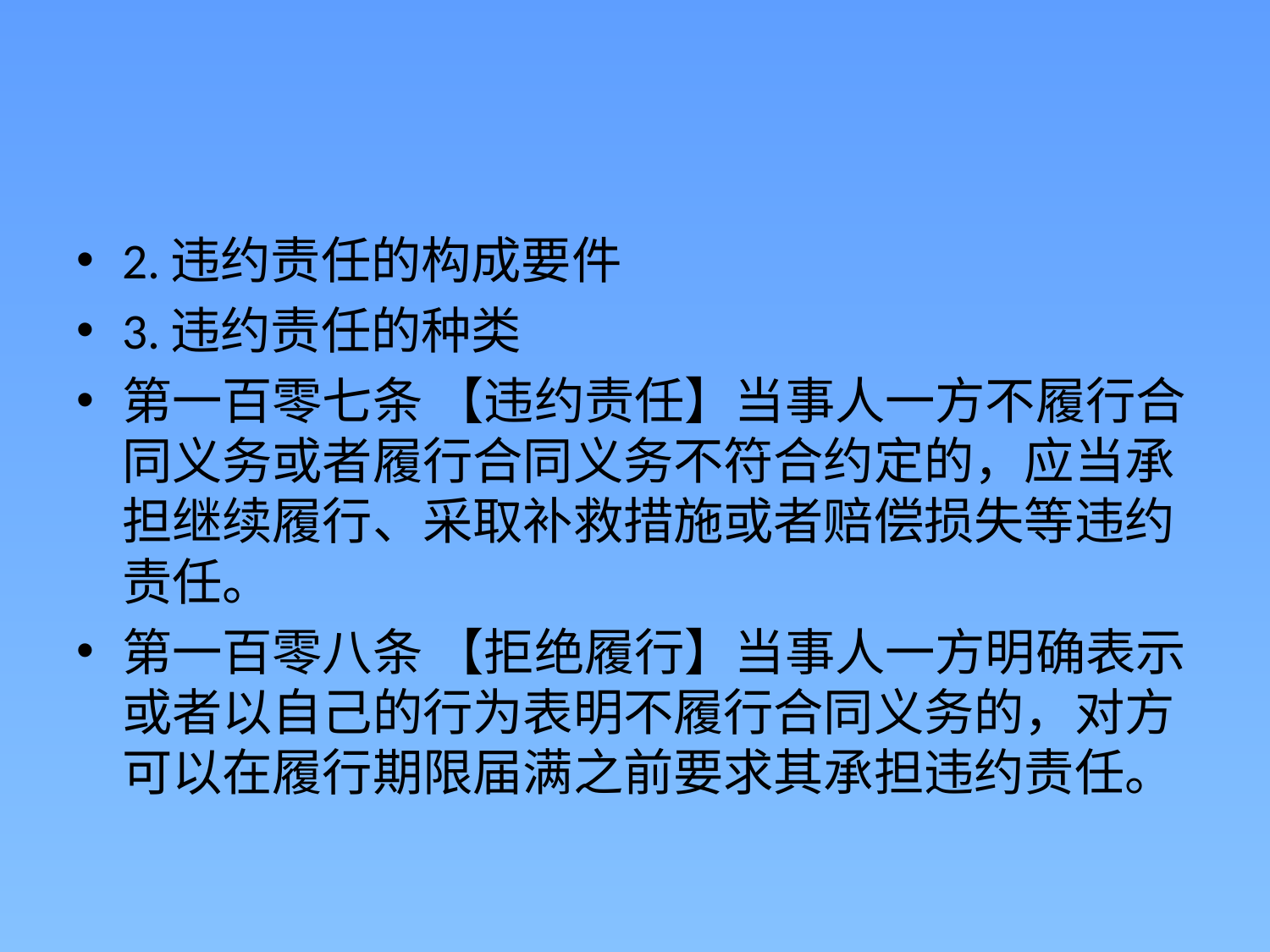

#
2.违约责任的构成要件
3.违约责任的种类
第一百零七条 【违约责任】当事人一方不履行合同义务或者履行合同义务不符合约定的，应当承担继续履行、采取补救措施或者赔偿损失等违约责任。
第一百零八条 【拒绝履行】当事人一方明确表示或者以自己的行为表明不履行合同义务的，对方可以在履行期限届满之前要求其承担违约责任。